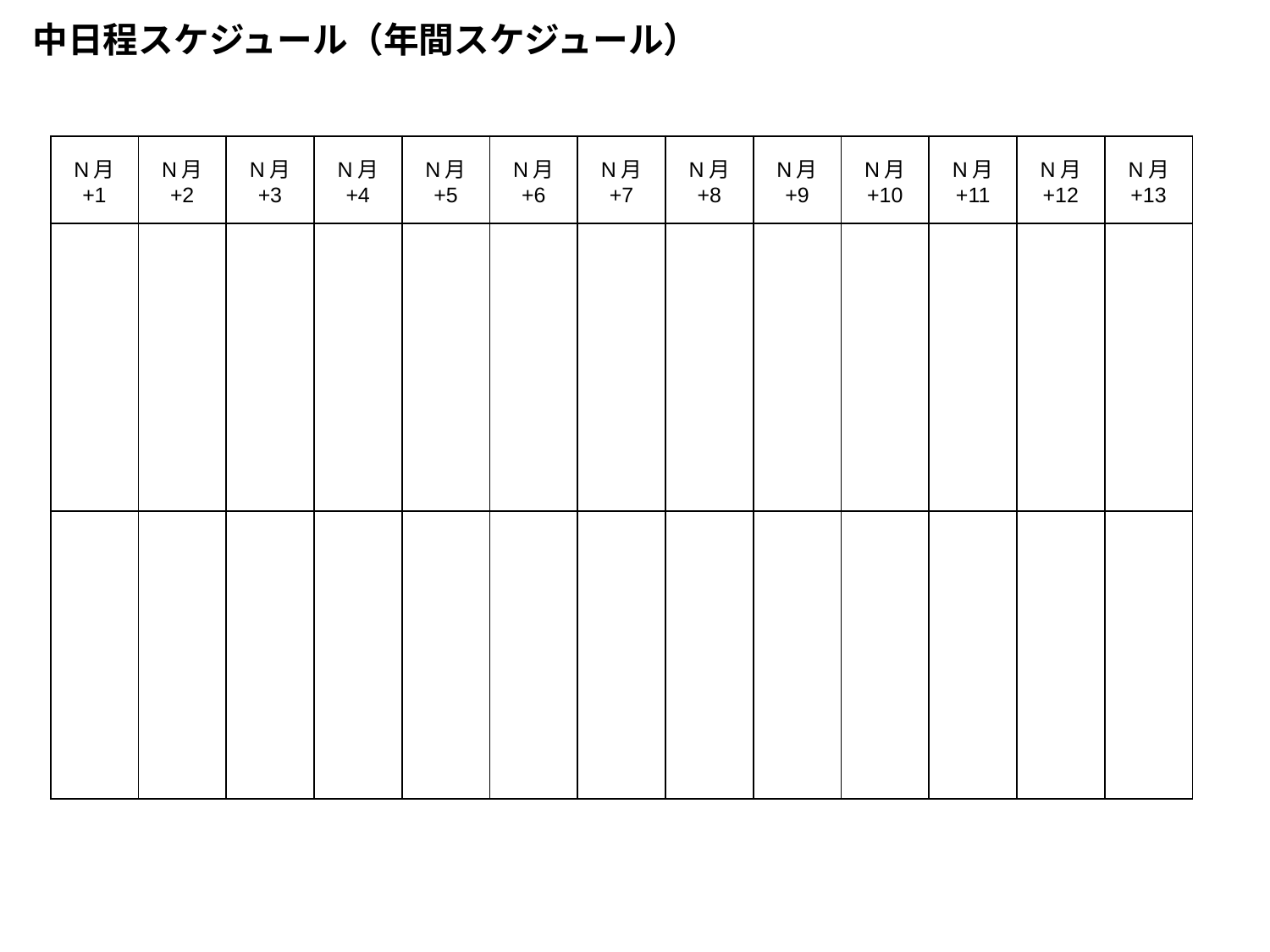

中日程スケジュール（年間スケジュール）
| N月 +1 | N月 +2 | N月 +3 | N月 +4 | N月 +5 | N月 +6 | N月 +7 | N月 +8 | N月 +9 | N月 +10 | N月 +11 | N月 +12 | N月 +13 |
| --- | --- | --- | --- | --- | --- | --- | --- | --- | --- | --- | --- | --- |
|  |  |  |  |  |  |  |  |  |  |  |  |  |
|  |  |  |  |  |  |  |  |  |  |  |  |  |
10